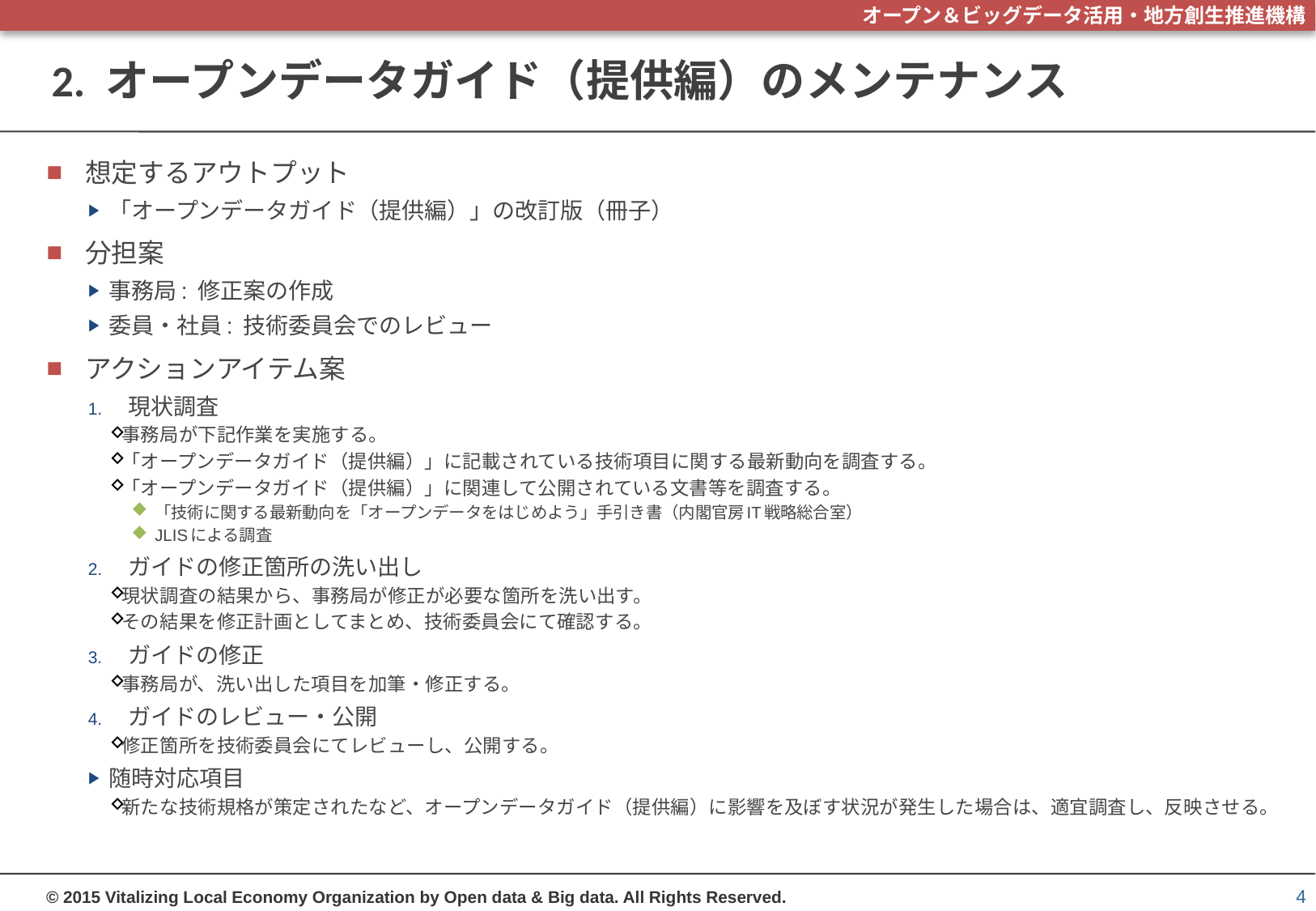

# 2. オープンデータガイド（提供編）のメンテナンス
想定するアウトプット
「オープンデータガイド（提供編）」の改訂版（冊子）
分担案
事務局: 修正案の作成
委員・社員: 技術委員会でのレビュー
アクションアイテム案
現状調査
事務局が下記作業を実施する。
「オープンデータガイド（提供編）」に記載されている技術項目に関する最新動向を調査する。
「オープンデータガイド（提供編）」に関連して公開されている文書等を調査する。
「技術に関する最新動向を「オープンデータをはじめよう」手引き書（内閣官房IT戦略総合室）
JLISによる調査
ガイドの修正箇所の洗い出し
現状調査の結果から、事務局が修正が必要な箇所を洗い出す。
その結果を修正計画としてまとめ、技術委員会にて確認する。
ガイドの修正
事務局が、洗い出した項目を加筆・修正する。
ガイドのレビュー・公開
修正箇所を技術委員会にてレビューし、公開する。
随時対応項目
新たな技術規格が策定されたなど、オープンデータガイド（提供編）に影響を及ぼす状況が発生した場合は、適宜調査し、反映させる。
4